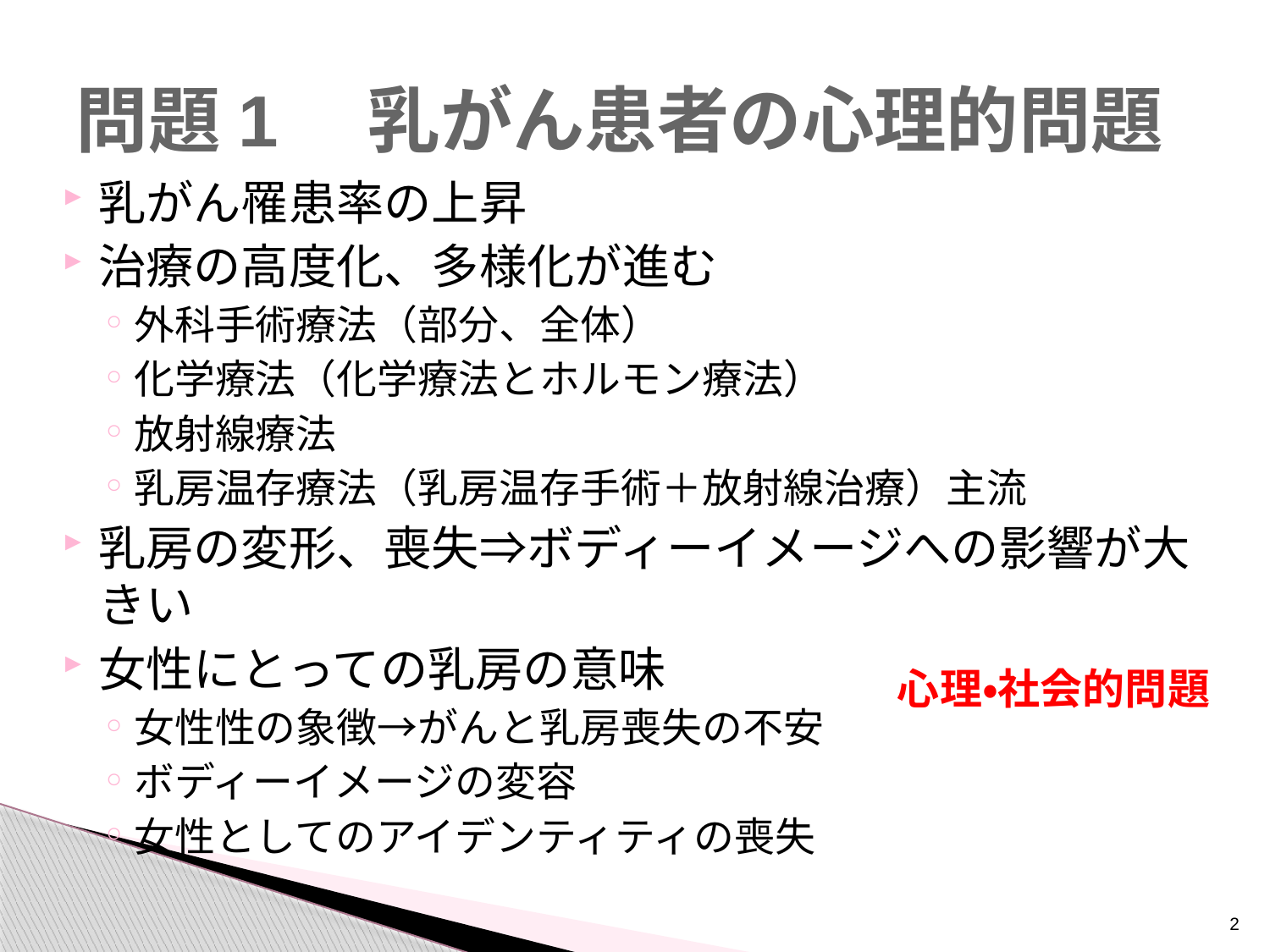

# 問題1　乳がん患者の心理的問題
乳がん罹患率の上昇
治療の高度化、多様化が進む
外科手術療法（部分、全体）
化学療法（化学療法とホルモン療法）
放射線療法
乳房温存療法（乳房温存手術＋放射線治療）主流
乳房の変形、喪失⇒ボディーイメージへの影響が大きい
女性にとっての乳房の意味
女性性の象徴→がんと乳房喪失の不安
ボディーイメージの変容
女性としてのアイデンティティの喪失

心理・社会的問題
2